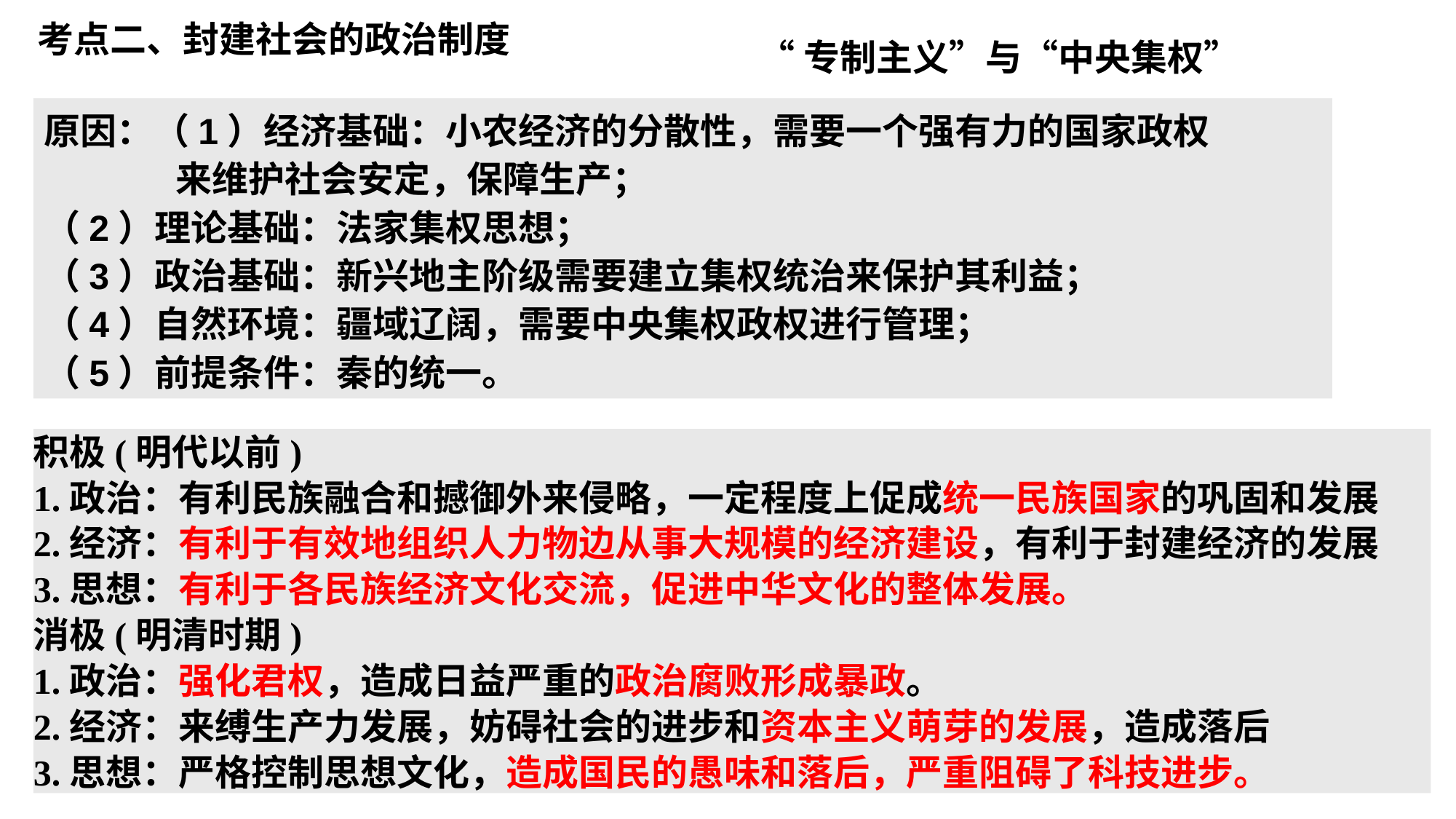

考点二、封建社会的政治制度
“专制主义”与“中央集权”
原因：（1）经济基础：小农经济的分散性，需要一个强有力的国家政权
               来维护社会安定，保障生产；
（2）理论基础：法家集权思想；
（3）政治基础：新兴地主阶级需要建立集权统治来保护其利益；
（4）自然环境：疆域辽阔，需要中央集权政权进行管理；
（5）前提条件：秦的统一。
积极(明代以前)
1.政治：有利民族融合和撼御外来侵略，一定程度上促成统一民族国家的巩固和发展
2.经济：有利于有效地组织人力物边从事大规模的经济建设，有利于封建经济的发展
3.思想：有利于各民族经济文化交流，促进中华文化的整体发展。
消极(明清时期)
1.政治：强化君权，造成日益严重的政治腐败形成暴政。
2.经济：来缚生产力发展，妨碍社会的进步和资本主义萌芽的发展，造成落后
3.思想：严格控制思想文化，造成国民的愚味和落后，严重阻碍了科技进步。